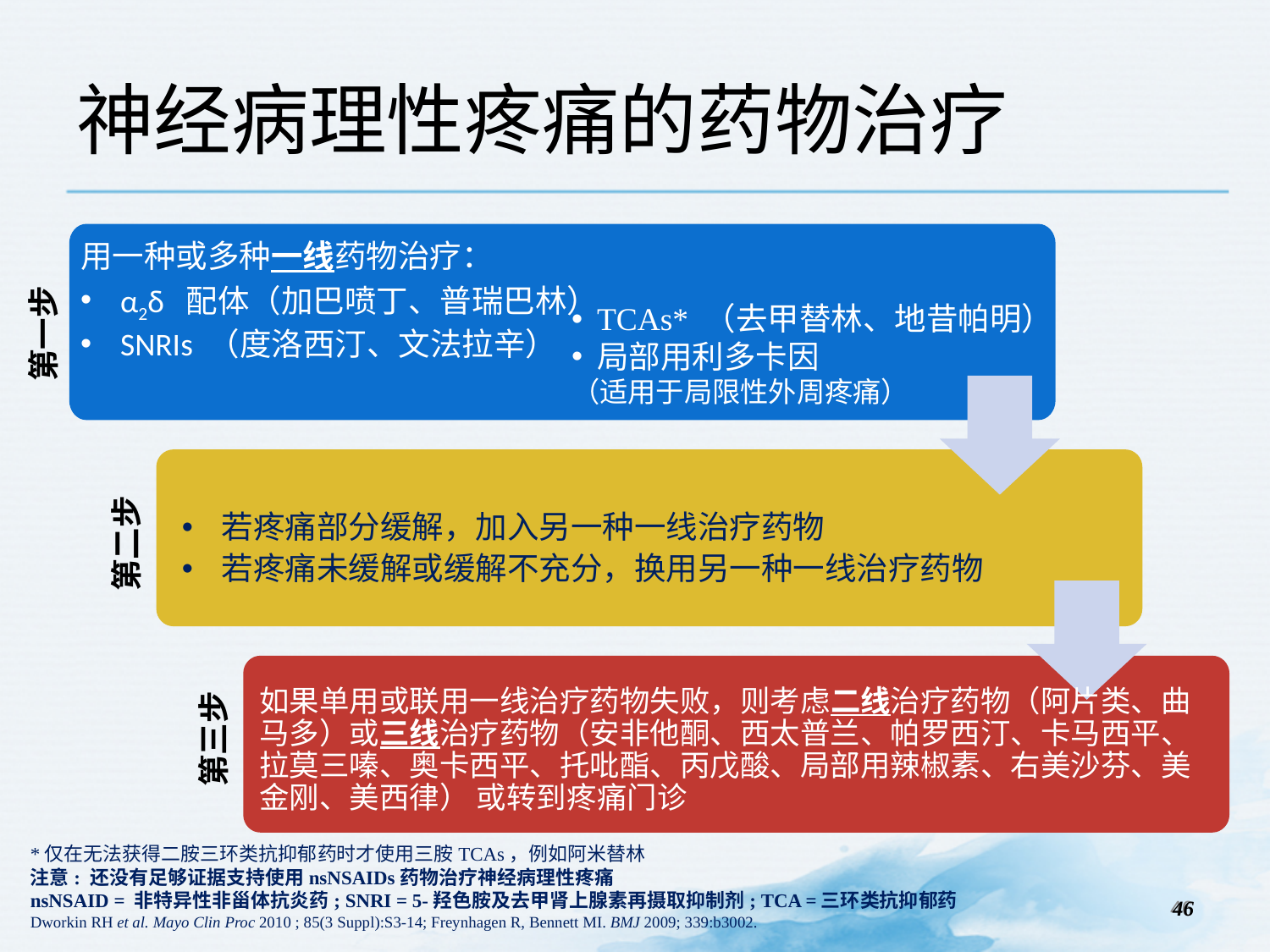

神经病理性疼痛的药物治疗
用一种或多种一线药物治疗：
α2δ  配体（加巴喷丁、普瑞巴林）
SNRIs （度洛西汀、文法拉辛）

TCAs* （去甲替林、地昔帕明）
局部用利多卡因
（适用于局限性外周疼痛）
第一步
若疼痛部分缓解，加入另一种一线治疗药物
若疼痛未缓解或缓解不充分，换用另一种一线治疗药物
第二步
如果单用或联用一线治疗药物失败，则考虑二线治疗药物（阿片类、曲马多）或三线治疗药物（安非他酮、西太普兰、帕罗西汀、卡马西平、拉莫三嗪、奥卡西平、托吡酯、丙戊酸、局部用辣椒素、右美沙芬、美金刚、美西律） 或转到疼痛门诊
第三步
*仅在无法获得二胺三环类抗抑郁药时才使用三胺TCAs，例如阿米替林
注意: 还没有足够证据支持使用nsNSAIDs药物治疗神经病理性疼痛
nsNSAID = 非特异性非甾体抗炎药; SNRI = 5-羟色胺及去甲肾上腺素再摄取抑制剂; TCA =三环类抗抑郁药
Dworkin RH et al. Mayo Clin Proc 2010 ; 85(3 Suppl):S3-14; Freynhagen R, Bennett MI. BMJ 2009; 339:b3002.
46
46